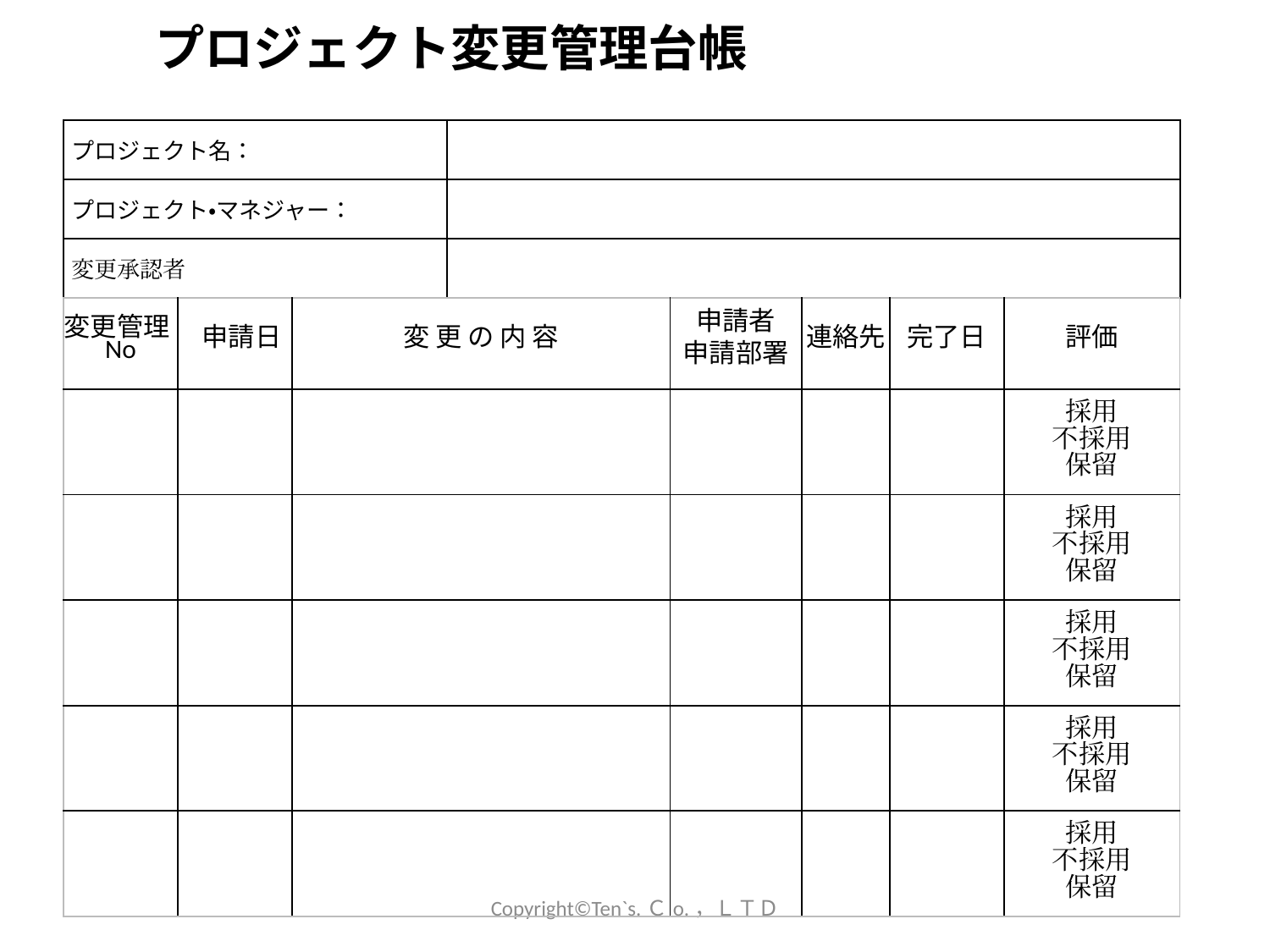

プロジェクト変更管理台帳
| プロジェクト名： |  |
| --- | --- |
| プロジェクト・マネジャー： |  |
| 変更承認者 |  |
| 変更管理No | 申請日 | 変 更 の 内 容 | 申請者 申請部署 | 連絡先 | 完了日 | 評価 |
| --- | --- | --- | --- | --- | --- | --- |
|  |  |  |  |  |  | 採用 不採用 保留 |
|  |  |  |  |  |  | 採用 不採用 保留 |
|  |  |  |  |  |  | 採用 不採用 保留 |
|  |  |  |  |  |  | 採用 不採用 保留 |
|  |  |  |  |  |  | 採用 不採用 保留 |
Copyright©Ten`s.Ｃo.，ＬＴＤ